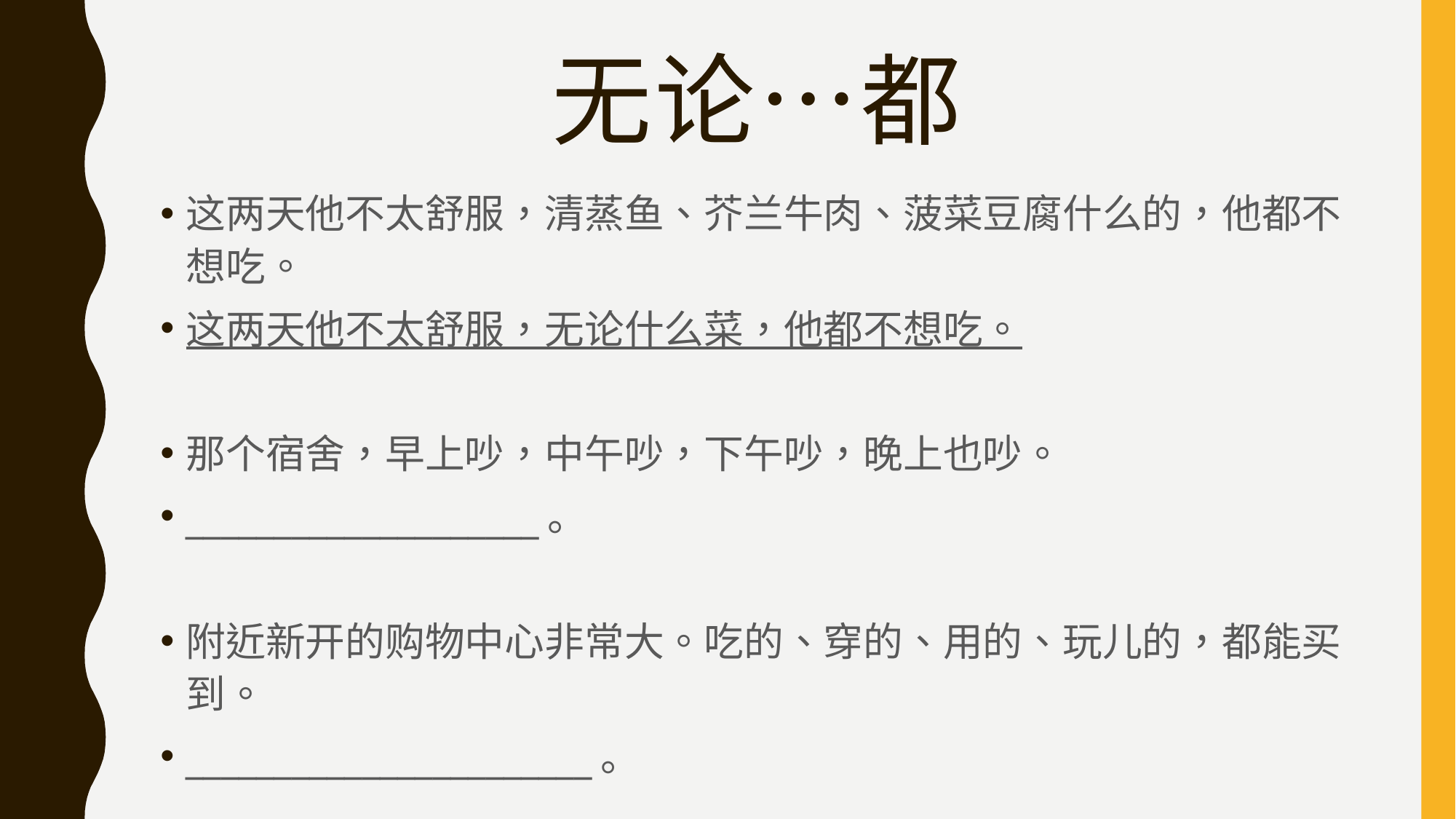

# 无论…都
这两天他不太舒服，清蒸鱼、芥兰牛肉、菠菜豆腐什么的，他都不想吃。
这两天他不太舒服，无论什么菜，他都不想吃。

那个宿舍，早上吵，中午吵，下午吵，晚上也吵。
____________________。

附近新开的购物中心非常大。吃的、穿的、用的、玩儿的，都能买到。
_______________________。